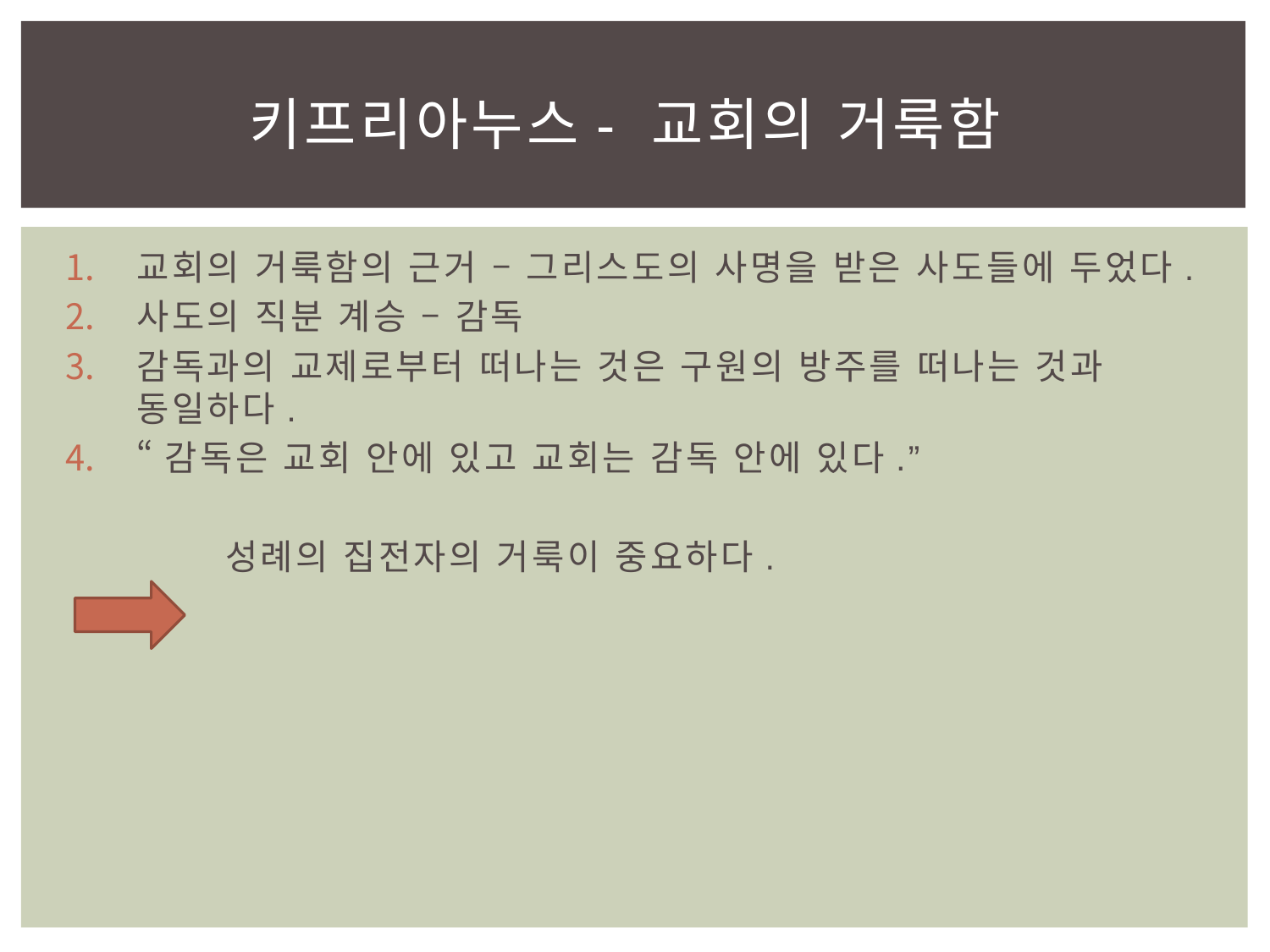

# 키프리아누스- 교회의 거룩함
교회의 거룩함의 근거 – 그리스도의 사명을 받은 사도들에 두었다.
사도의 직분 계승 – 감독
감독과의 교제로부터 떠나는 것은 구원의 방주를 떠나는 것과 동일하다.
“감독은 교회 안에 있고 교회는 감독 안에 있다.”

            성례의 집전자의 거룩이 중요하다.